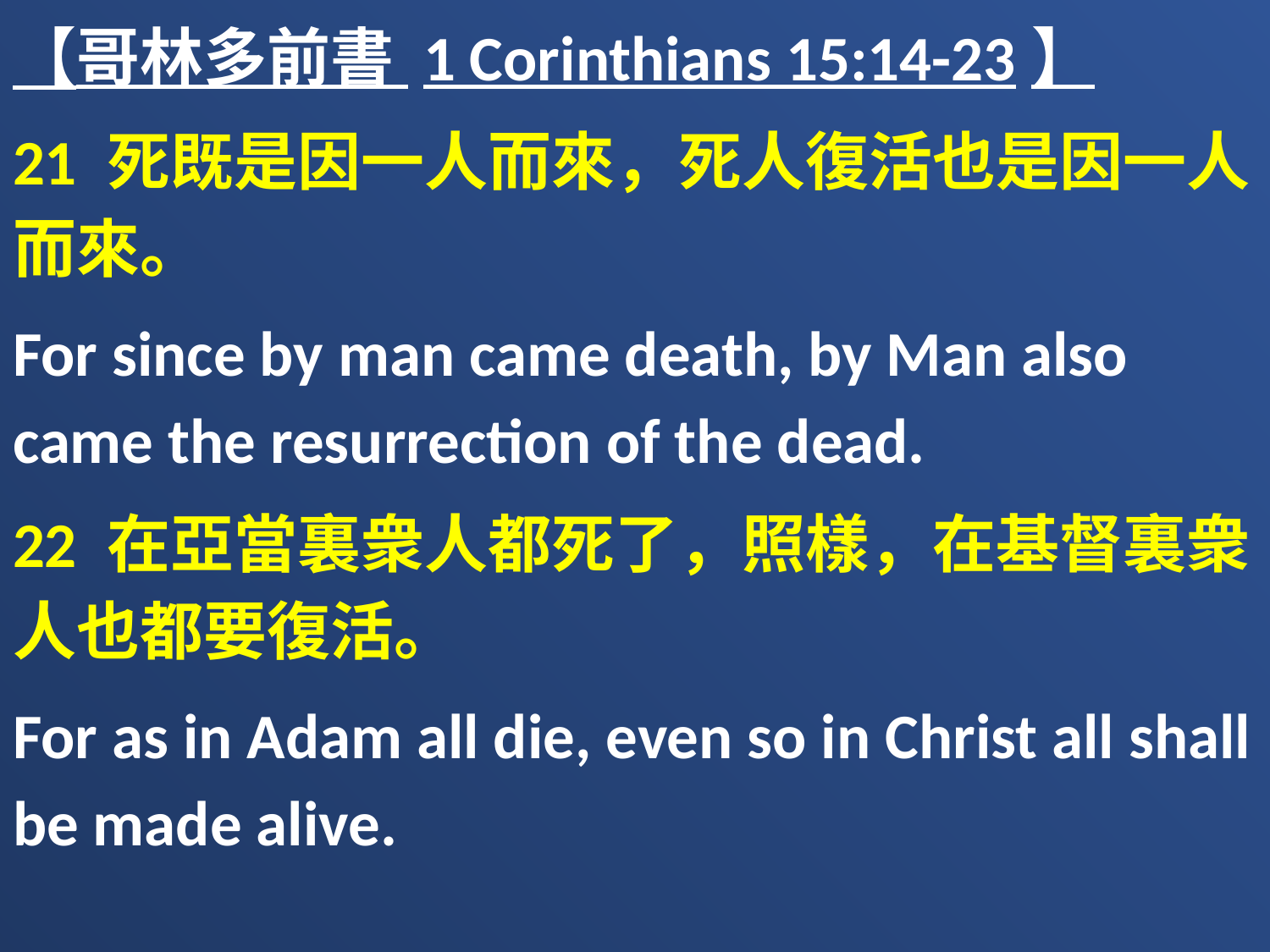

【哥林多前書 1 Corinthians 15:14-23】
21 死既是因一人而來，死人復活也是因一人而來。
For since by man came death, by Man also came the resurrection of the dead.
22 在亞當裏衆人都死了，照樣，在基督裏衆人也都要復活。
For as in Adam all die, even so in Christ all shall be made alive.